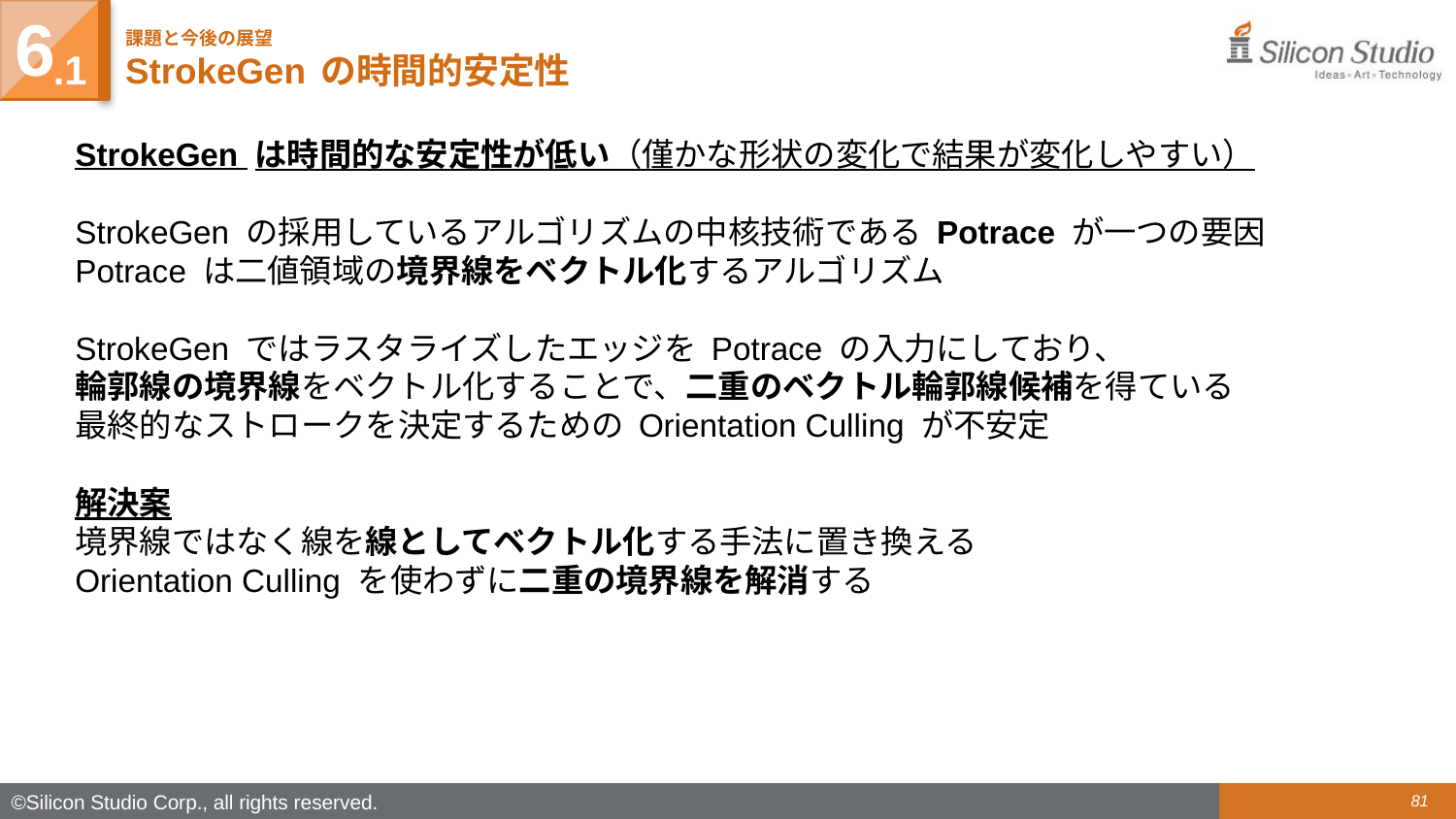

6
# 課題と今後の展望 StrokeGen の時間的安定性
.1
StrokeGen は時間的な安定性が低い（僅かな形状の変化で結果が変化しやすい）

StrokeGen の採用しているアルゴリズムの中核技術である Potrace が一つの要因
Potrace は二値領域の境界線をベクトル化するアルゴリズム

StrokeGen ではラスタライズしたエッジを Potrace の入力にしており、
輪郭線の境界線をベクトル化することで、二重のベクトル輪郭線候補を得ている
最終的なストロークを決定するための Orientation Culling が不安定

解決案
境界線ではなく線を線としてベクトル化する手法に置き換える
Orientation Culling を使わずに二重の境界線を解消する